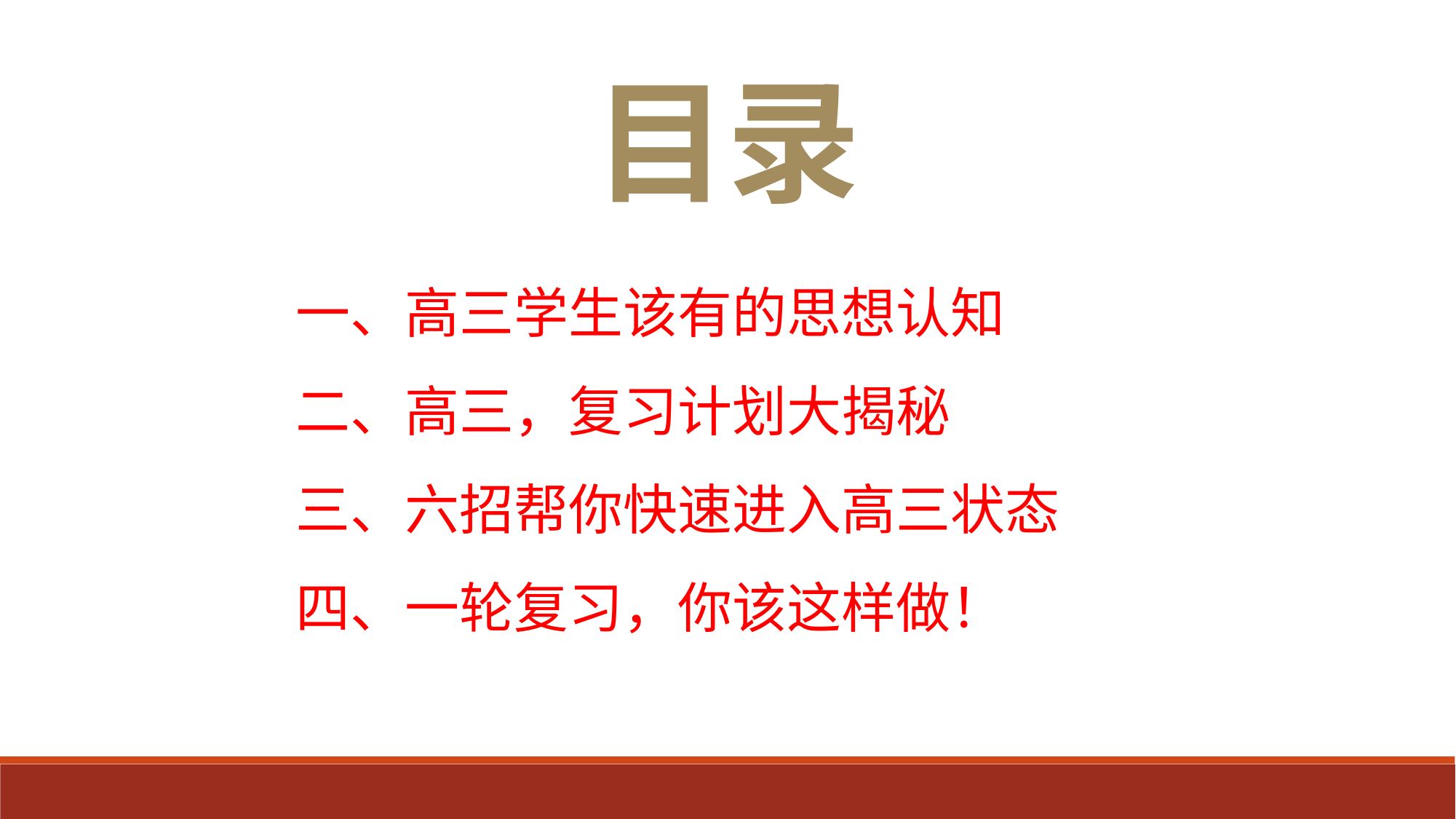

目录
一、高三学生该有的思想认知
二、高三，复习计划大揭秘
三、六招帮你快速进入高三状态
四、一轮复习，你该这样做！